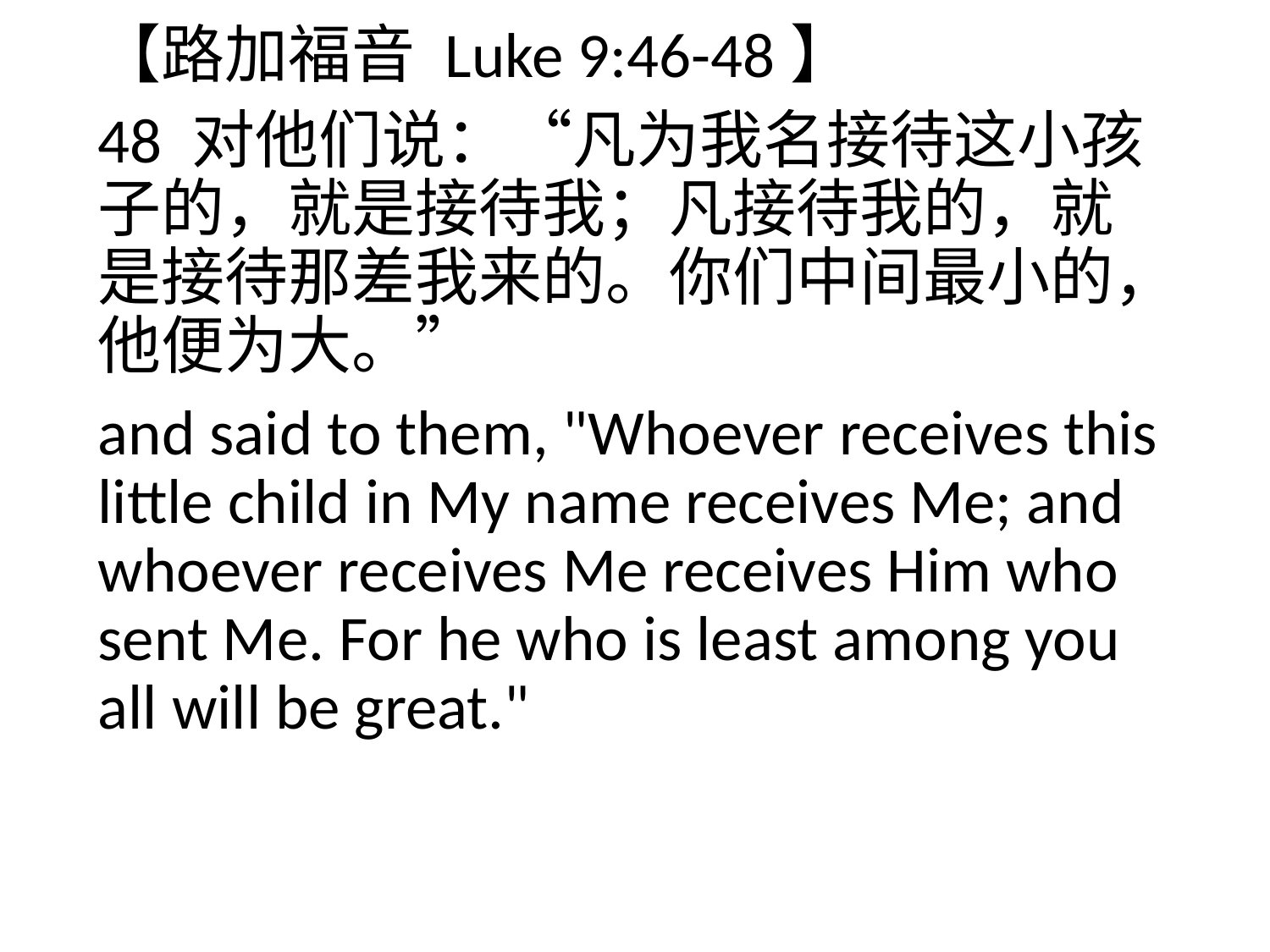

【路加福音 Luke 9:46-48】
48 对他们说：“凡为我名接待这小孩子的，就是接待我；凡接待我的，就是接待那差我来的。你们中间最小的，他便为大。”
and said to them, "Whoever receives this little child in My name receives Me; and whoever receives Me receives Him who sent Me. For he who is least among you all will be great."